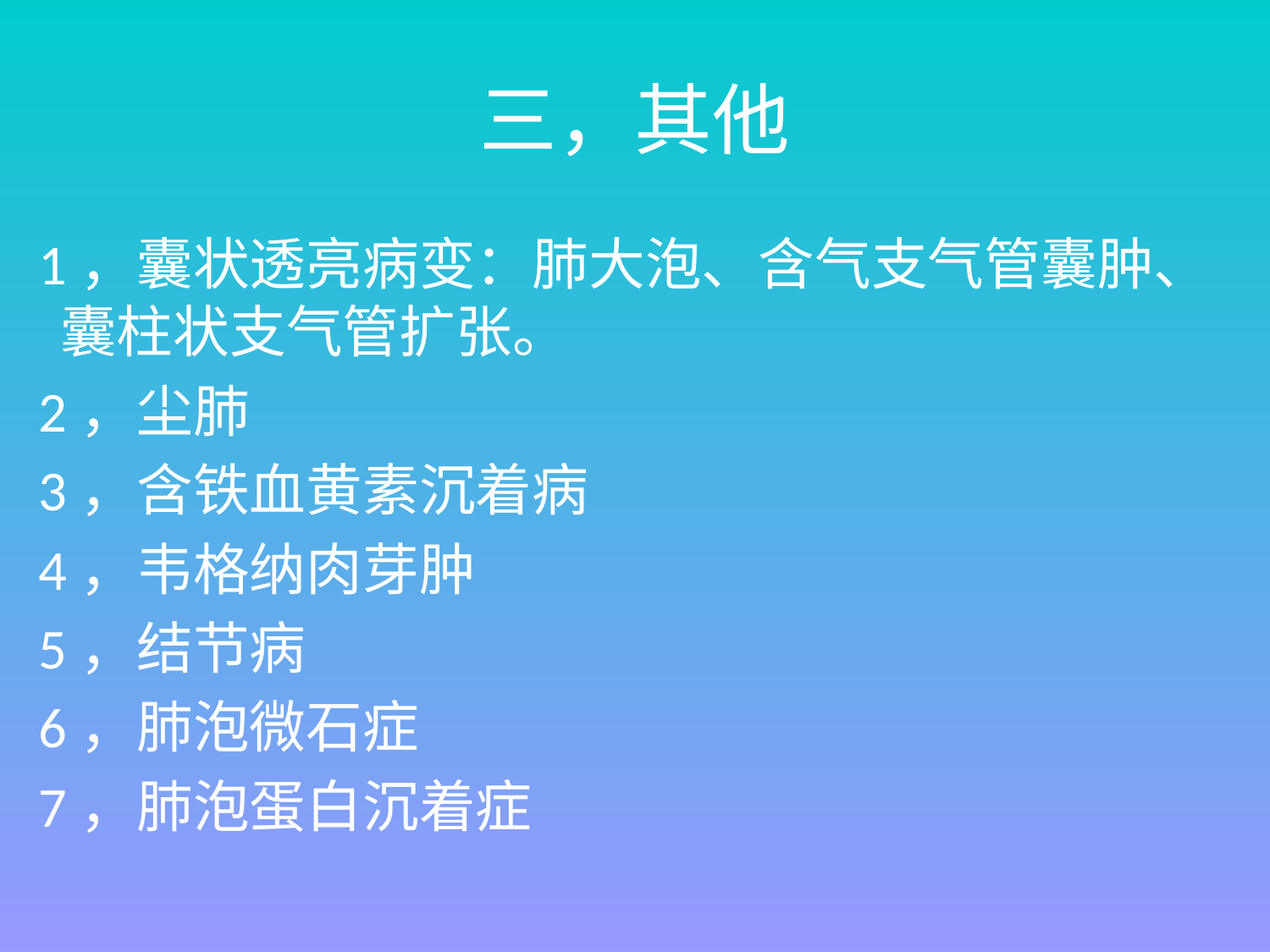

# 三，其他
  1，囊状透亮病变：肺大泡、含气支气管囊肿、囊柱状支气管扩张。
  2，尘肺
  3，含铁血黄素沉着病
  4，韦格纳肉芽肿
  5，结节病
  6，肺泡微石症
  7，肺泡蛋白沉着症